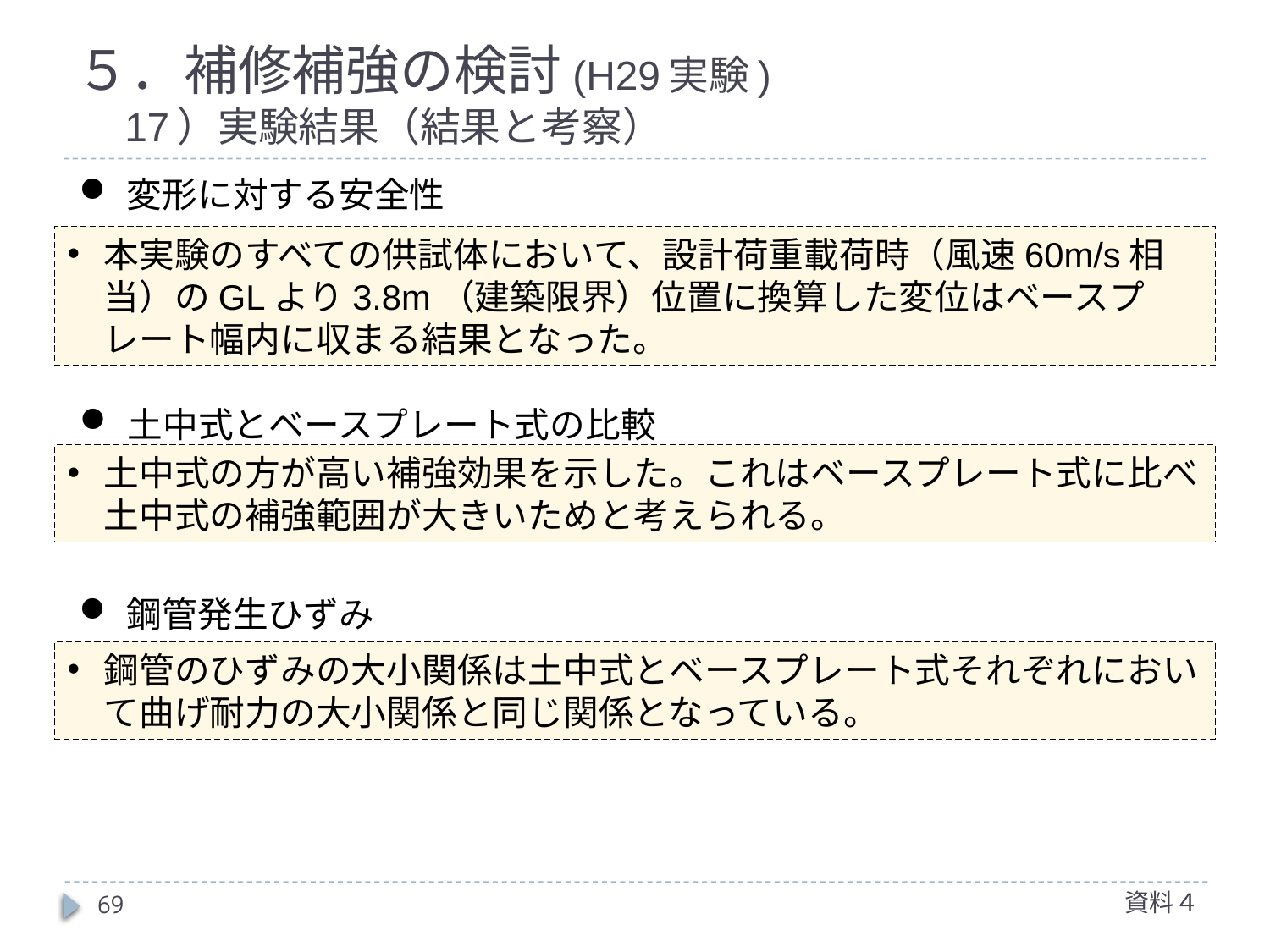

# ５．補修補強の検討(H29実験) 　17）実験結果（結果と考察）
変形に対する安全性
本実験のすべての供試体において、設計荷重載荷時（風速60m/s相当）のGLより3.8m（建築限界）位置に換算した変位はベースプレート幅内に収まる結果となった。
土中式とベースプレート式の比較
土中式の方が高い補強効果を示した。これはベースプレート式に比べ土中式の補強範囲が大きいためと考えられる。
鋼管発生ひずみ
鋼管のひずみの大小関係は土中式とベースプレート式それぞれにおいて曲げ耐力の大小関係と同じ関係となっている。
資料４
69